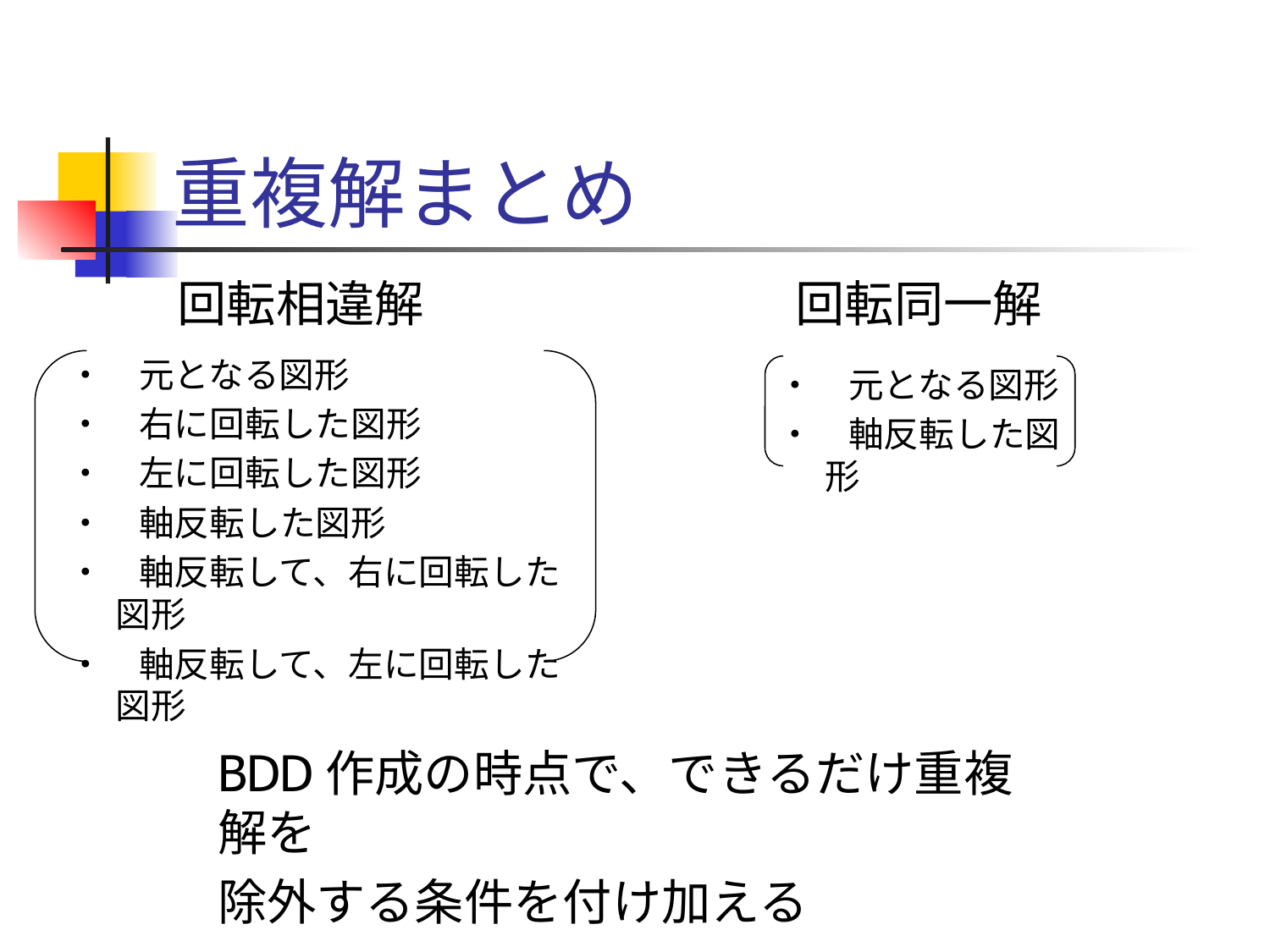

# 重複解まとめ
回転相違解
回転同一解

・　元となる図形
・　右に回転した図形
・　左に回転した図形
・　軸反転した図形
・　軸反転して、右に回転した図形
・　軸反転して、左に回転した図形

・　元となる図形
・　軸反転した図形

BDD作成の時点で、できるだけ重複解を
除外する条件を付け加える